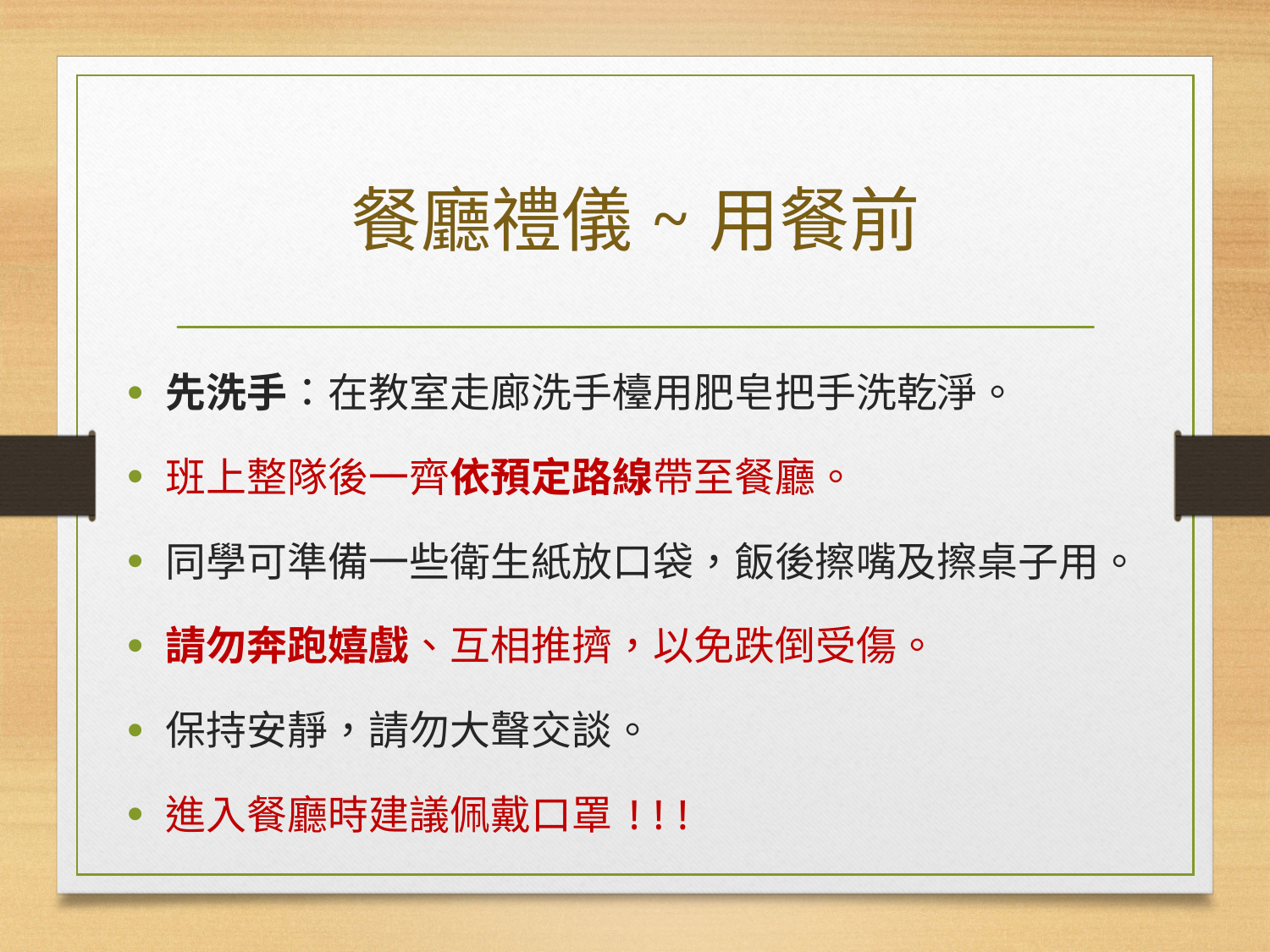

# 餐廳禮儀~用餐前
先洗手：在教室走廊洗手檯用肥皂把手洗乾淨。
班上整隊後一齊依預定路線帶至餐廳。
同學可準備一些衛生紙放口袋，飯後擦嘴及擦桌子用。
請勿奔跑嬉戲、互相推擠，以免跌倒受傷。
保持安靜，請勿大聲交談。
進入餐廳時建議佩戴口罩!!!